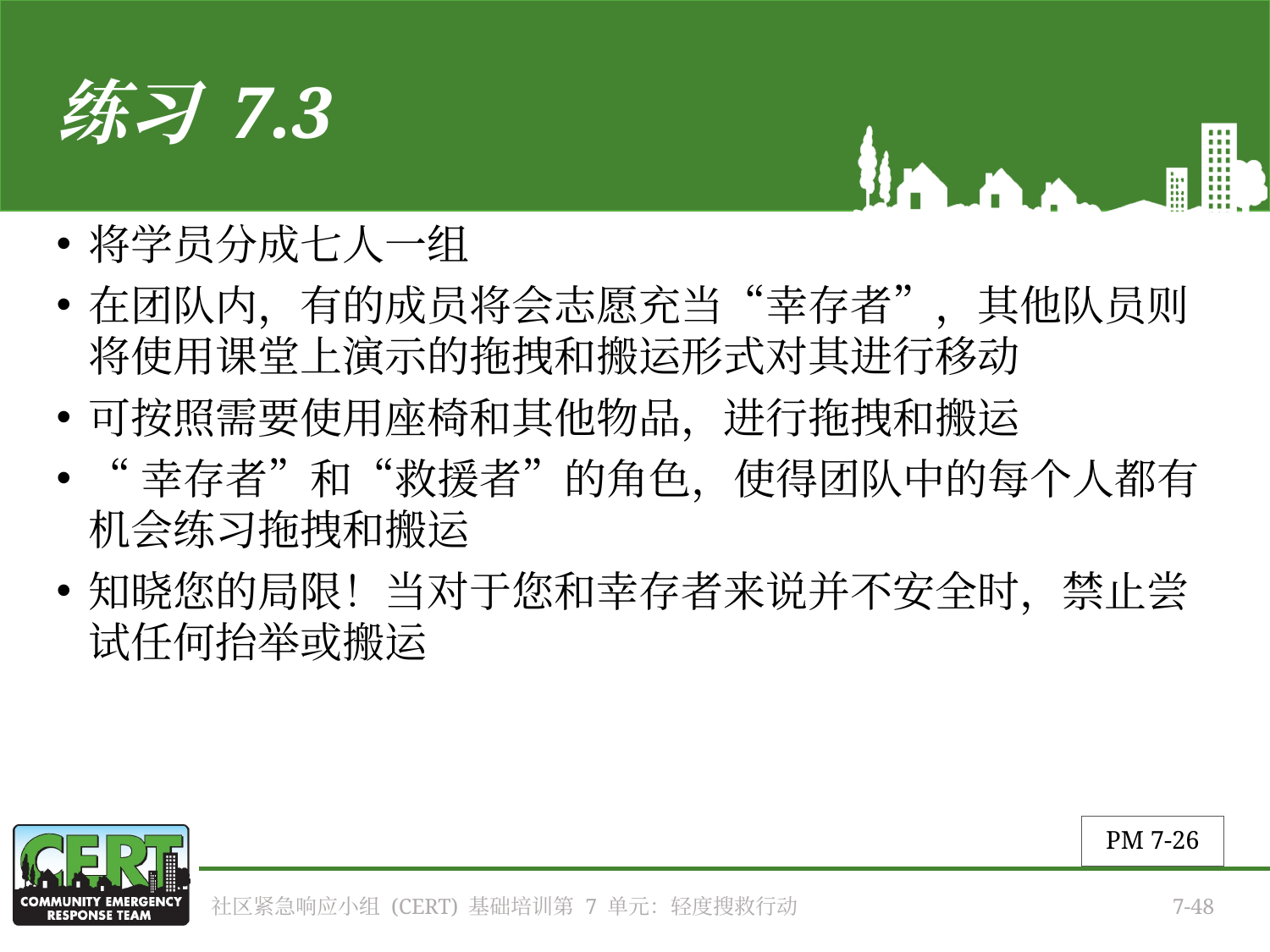

# 练习 7.3
将学员分成七人一组
在团队内，有的成员将会志愿充当“幸存者”，其他队员则将使用课堂上演示的拖拽和搬运形式对其进行移动
可按照需要使用座椅和其他物品，进行拖拽和搬运
“幸存者”和“救援者”的角色，使得团队中的每个人都有机会练习拖拽和搬运
知晓您的局限！当对于您和幸存者来说并不安全时，禁止尝试任何抬举或搬运
PM 7-26
社区紧急响应小组 (CERT) 基础培训第 7 单元：轻度搜救行动
7-48